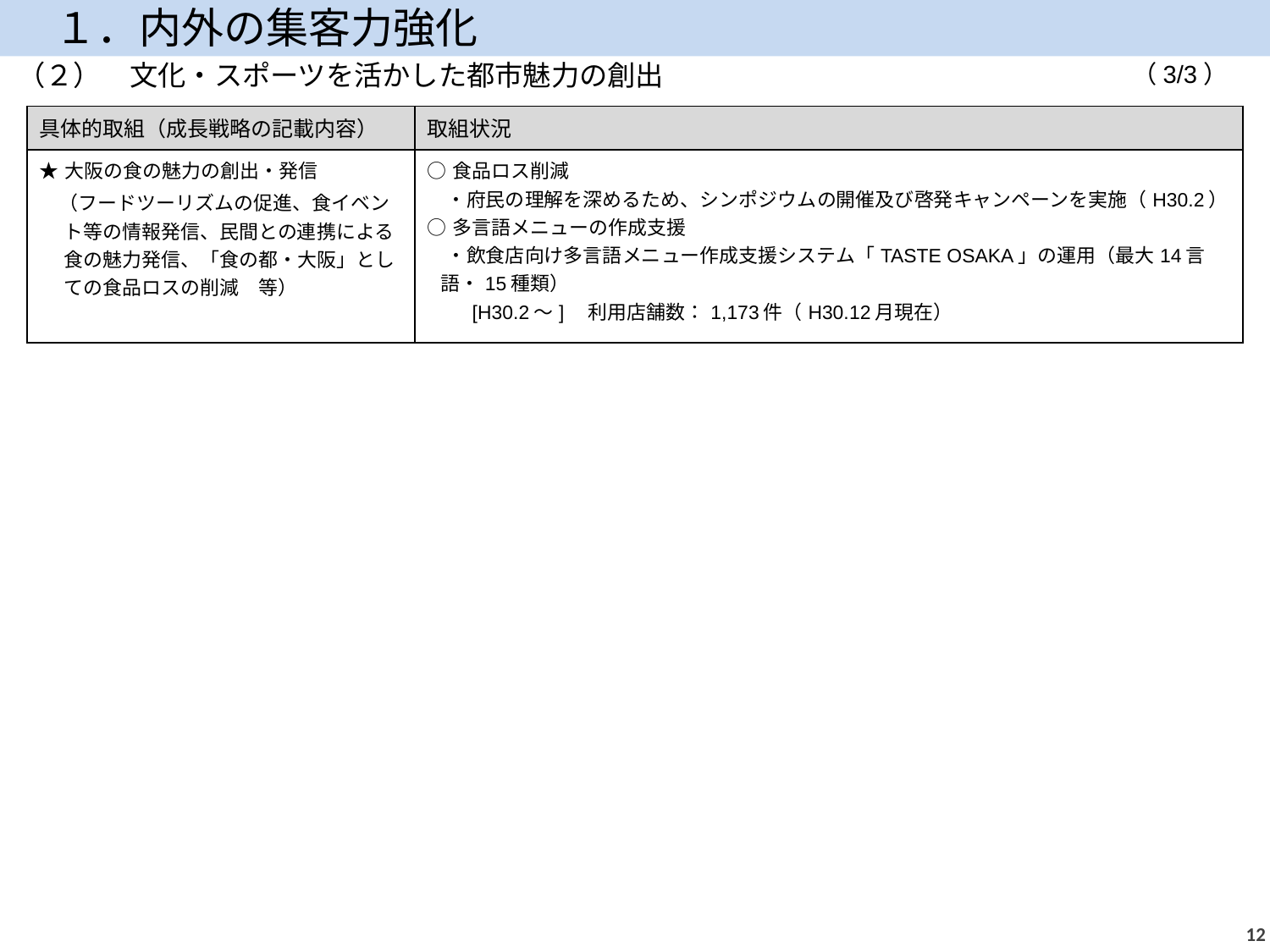

１．内外の集客力強化
（２）　文化・スポーツを活かした都市魅力の創出
（3/3）
| 具体的取組（成長戦略の記載内容） | 取組状況 |
| --- | --- |
| ★大阪の食の魅力の創出・発信 　（フードツーリズムの促進、食イベント等の情報発信、民間との連携による食の魅力発信、「食の都・大阪」としての食品ロスの削減　等） | ○食品ロス削減 　・府民の理解を深めるため、シンポジウムの開催及び啓発キャンペーンを実施（H30.2） ○多言語メニューの作成支援 　・飲食店向け多言語メニュー作成支援システム「TASTE OSAKA」の運用（最大14言語・15種類） 　　[H30.2～]　利用店舗数：1,173件（H30.12月現在） |
12